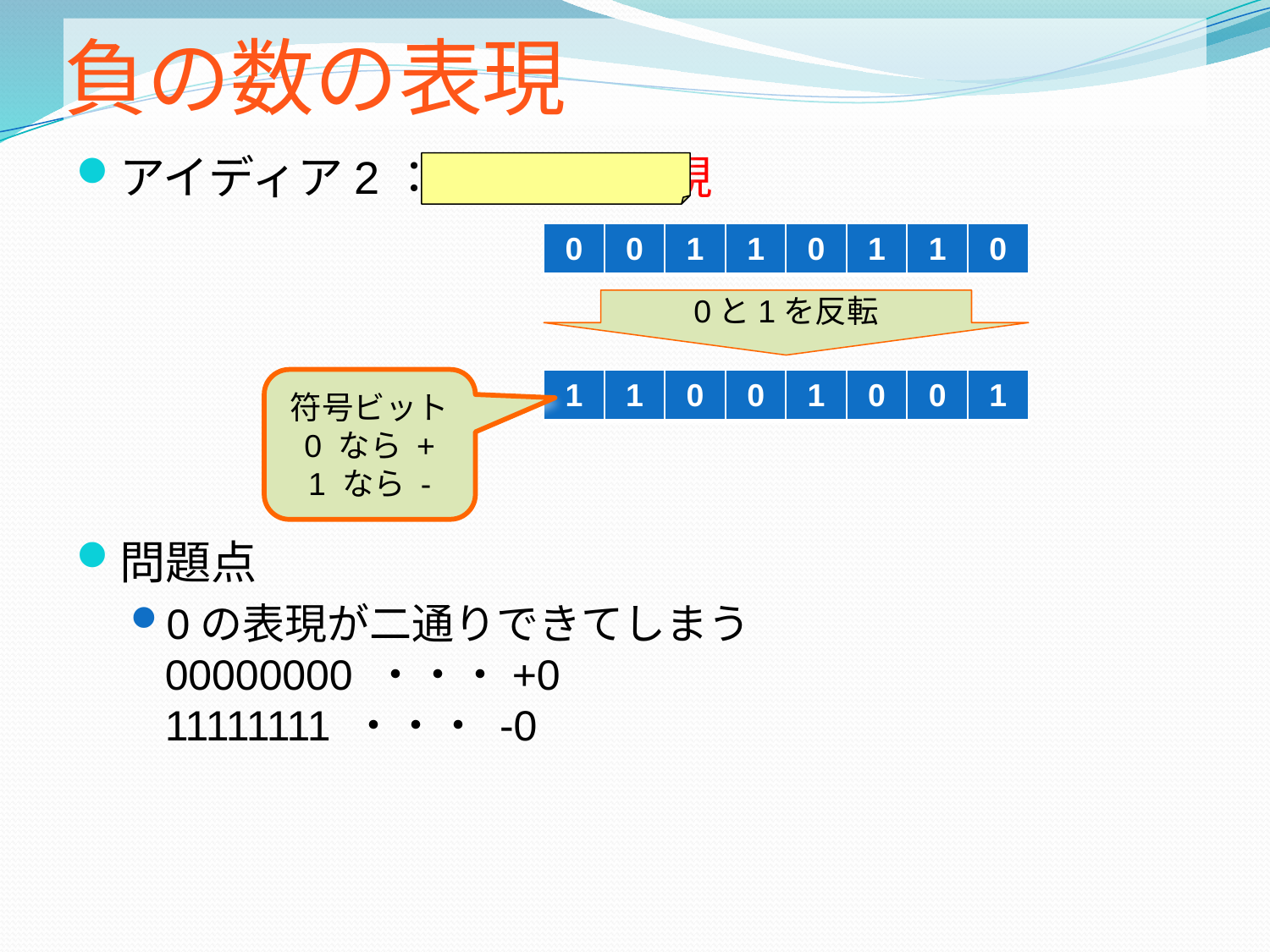

# 負の数の表現
アイディア2：１の補数表現

問題点
0の表現が二通りできてしまう
00000000 ・・・+0
11111111 ・・・ -0

| 0 | 0 | 1 | 1 | 0 | 1 | 1 | 0 |
| --- | --- | --- | --- | --- | --- | --- | --- |
0と1を反転
符号ビット
0 なら +
1 なら -
| 1 | 1 | 0 | 0 | 1 | 0 | 0 | 1 |
| --- | --- | --- | --- | --- | --- | --- | --- |